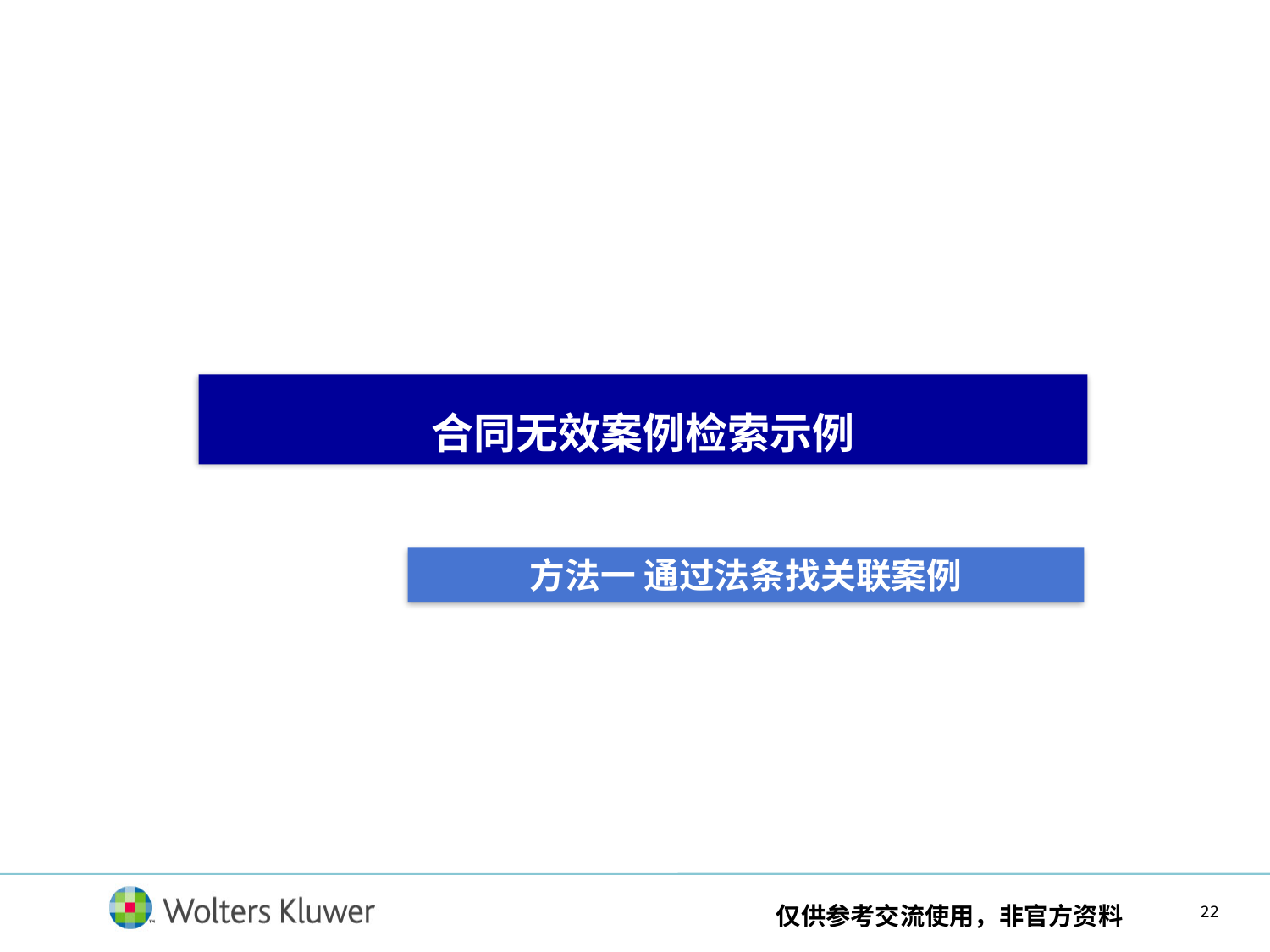

合同无效案例检索示例
方法一 通过法条找关联案例
仅供参考交流使用，非官方资料
22